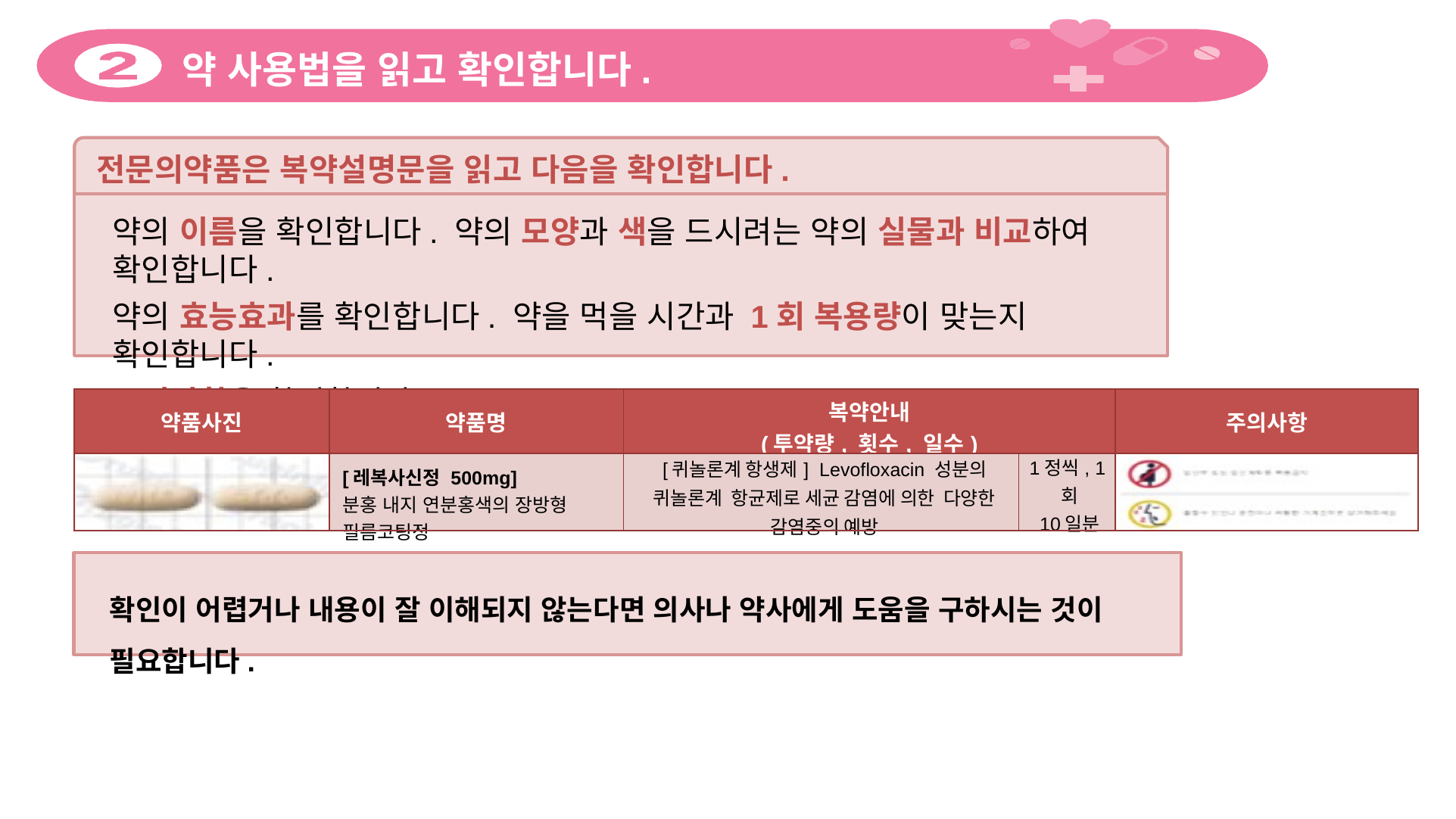

# 약 사용법을 읽고 확인합니다.

전문의약품은 복약설명문을 읽고 다음을 확인합니다.

약의 이름을 확인합니다. 약의 모양과 색을 드시려는 약의 실물과 비교하여 확인합니다.
약의 효능효과를 확인합니다. 약을 먹을 시간과 1회 복용량이 맞는지 확인합니다.
주의사항을 확인합니다.
| 약품사진 | 약품명 | 복약안내 (투약량, 횟수, 일수) |  | 주의사항 |
| --- | --- | --- | --- | --- |
|  | [레복사신정 500mg] 분홍 내지 연분홍색의 장방형 필름코팅정 | [퀴놀론계 항생제] Levofloxacin 성분의 퀴놀론계 항균제로 세균 감염에 의한 다양한 감염중의 예방 | 1정씩, 1회 10일분 |  |

확인이 어렵거나 내용이 잘 이해되지 않는다면 의사나 약사에게 도움을 구하시는 것이 필요합니다.